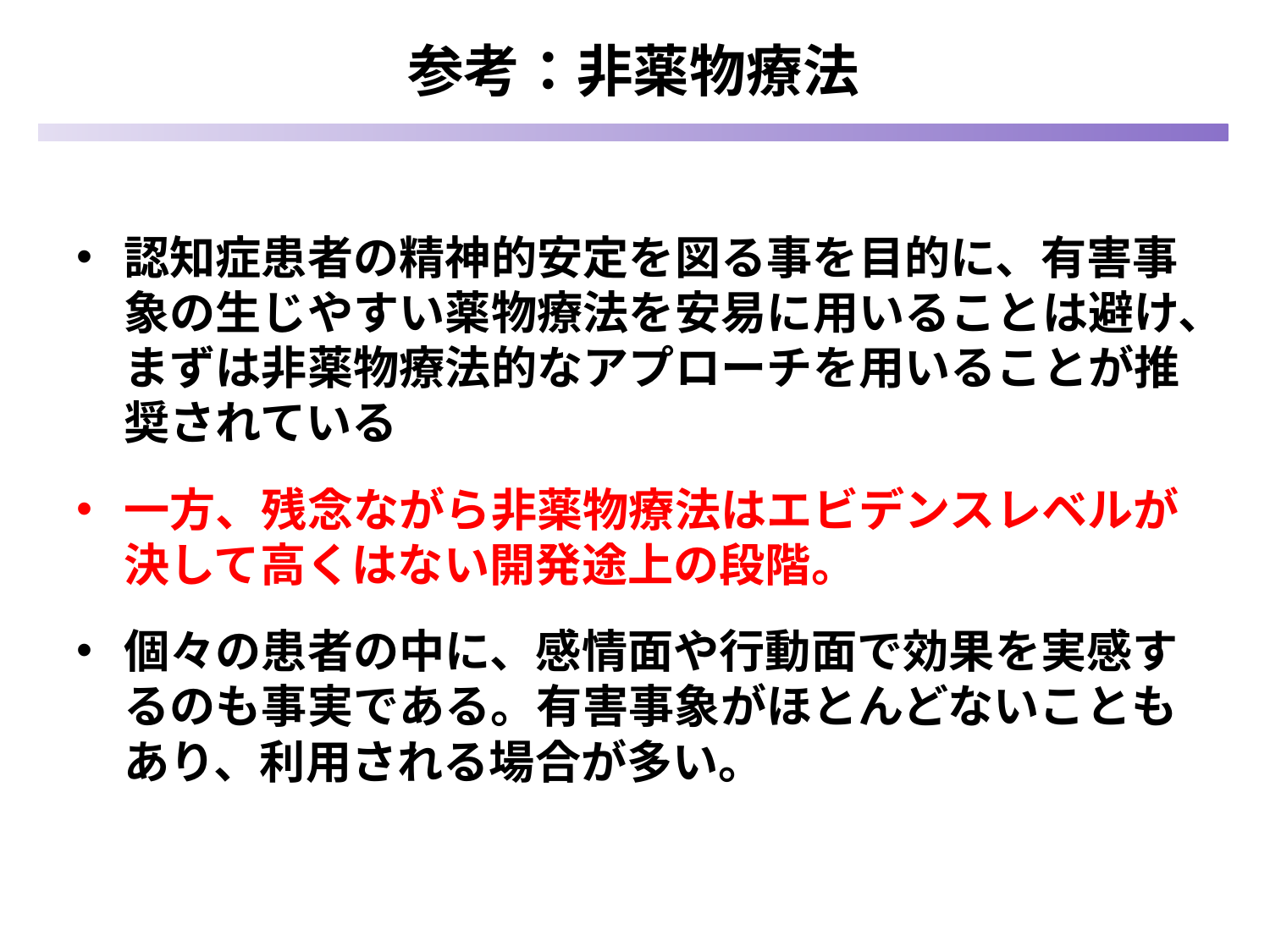

# 参考：非薬物療法

認知症患者の精神的安定を図る事を目的に、有害事象の生じやすい薬物療法を安易に用いることは避け、まずは非薬物療法的なアプローチを用いることが推奨されている
一方、残念ながら非薬物療法はエビデンスレベルが決して高くはない開発途上の段階。
個々の患者の中に、感情面や行動面で効果を実感するのも事実である。有害事象がほとんどないこともあり、利用される場合が多い。